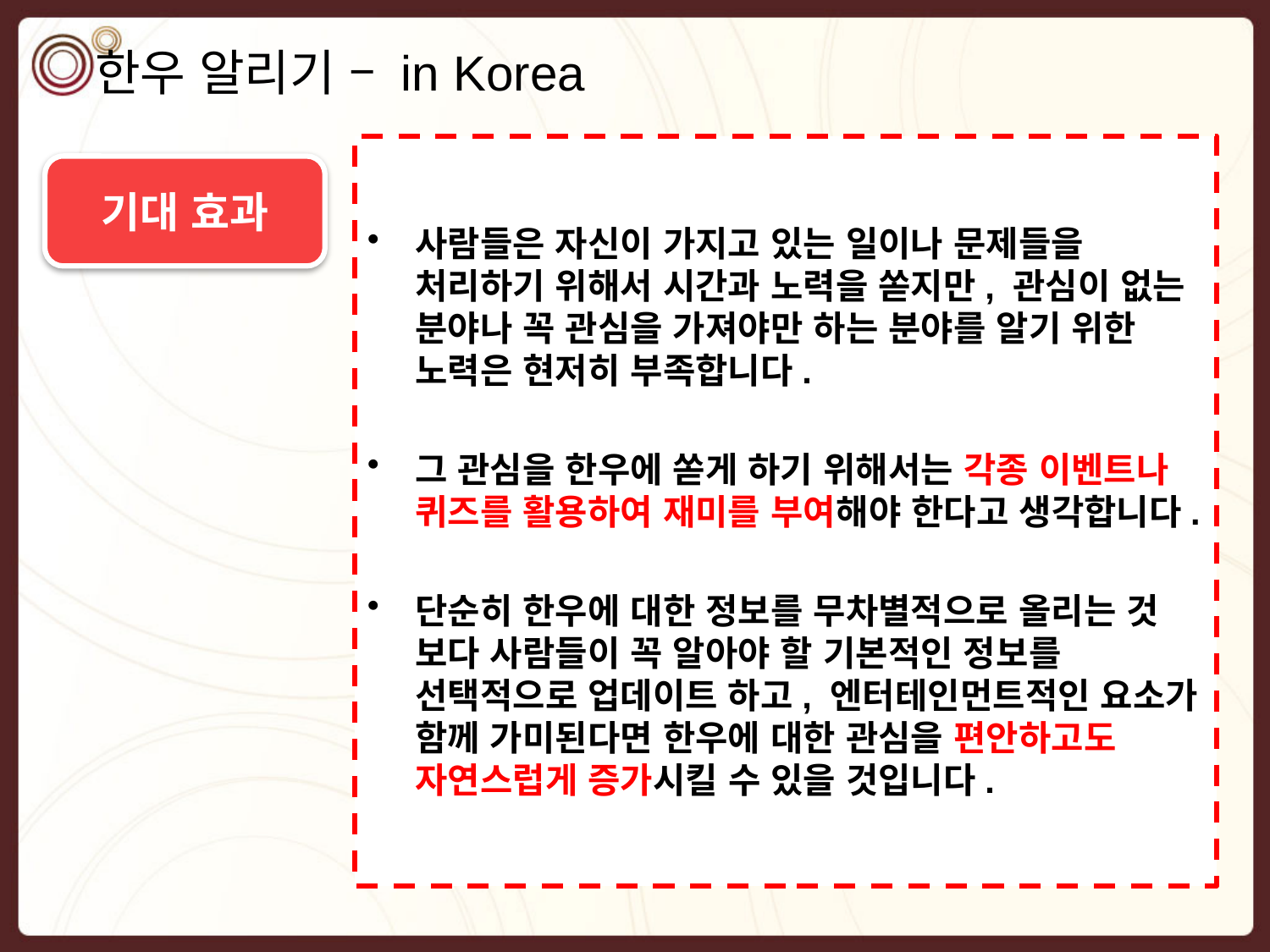

# 한우 알리기 – in Korea

사람들은 자신이 가지고 있는 일이나 문제들을 처리하기 위해서 시간과 노력을 쏟지만, 관심이 없는 분야나 꼭 관심을 가져야만 하는 분야를 알기 위한 노력은 현저히 부족합니다.

그 관심을 한우에 쏟게 하기 위해서는 각종 이벤트나 퀴즈를 활용하여 재미를 부여해야 한다고 생각합니다.

단순히 한우에 대한 정보를 무차별적으로 올리는 것 보다 사람들이 꼭 알아야 할 기본적인 정보를 선택적으로 업데이트 하고, 엔터테인먼트적인 요소가 함께 가미된다면 한우에 대한 관심을 편안하고도 자연스럽게 증가시킬 수 있을 것입니다.
기대 효과